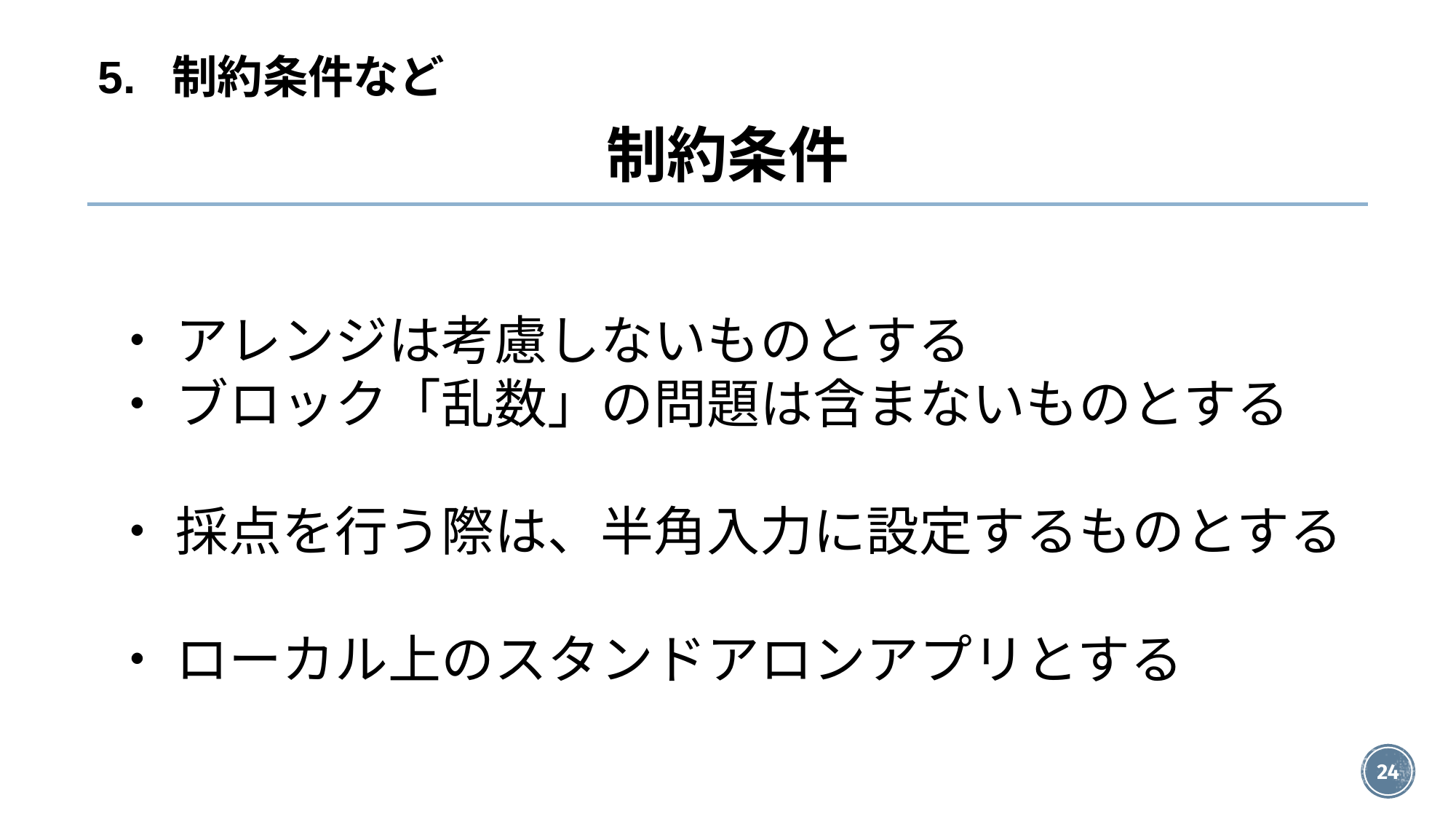

5.  制約条件など
# 制約条件
・ アレンジは考慮しないものとする
・ ブロック「乱数」の問題は含まないものとする

・ 採点を行う際は、半角入力に設定するものとする

・ ローカル上のスタンドアロンアプリとする

24